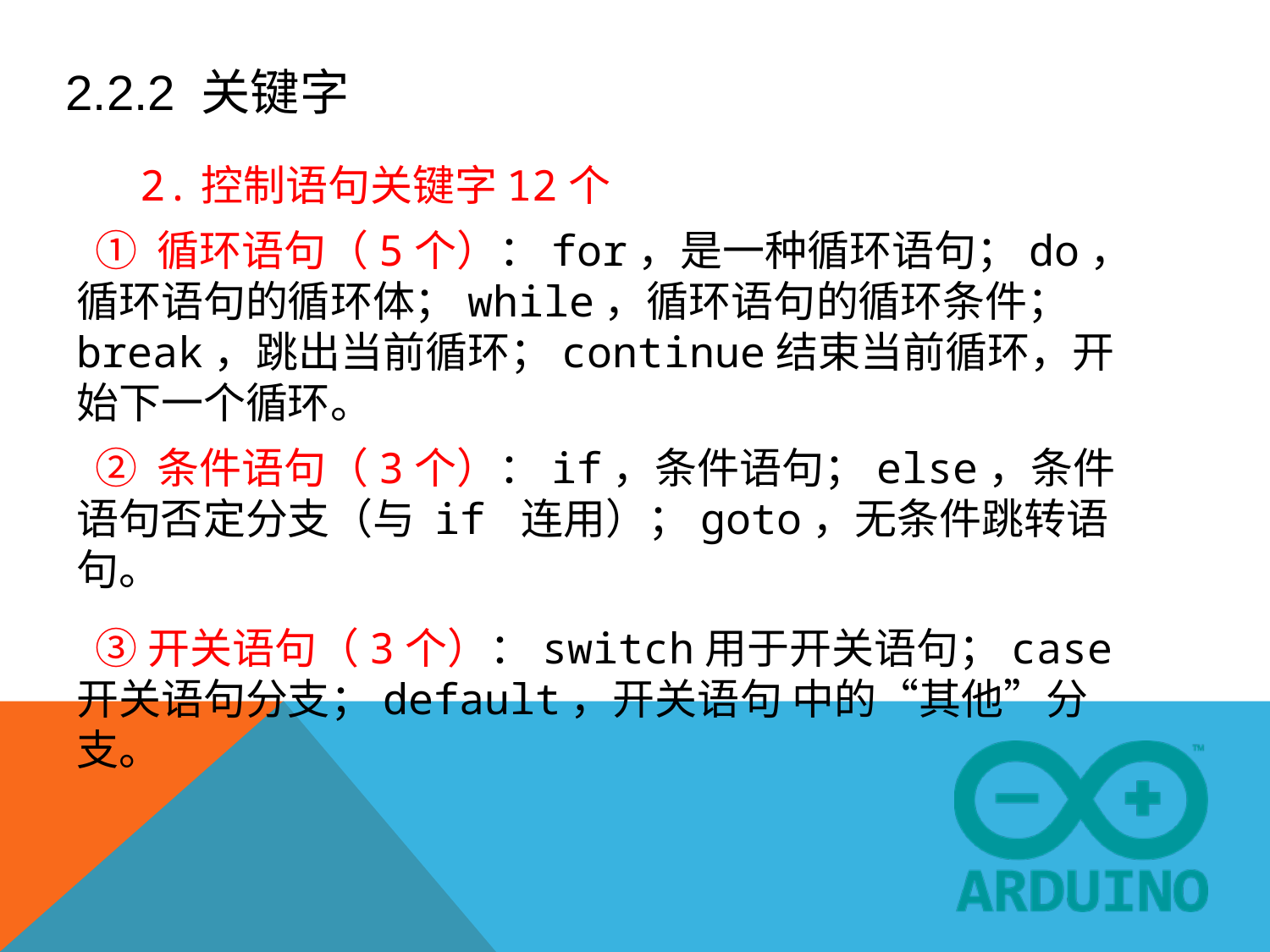

# 2.2.2 关键字
2.控制语句关键字12个
  ① 循环语句（5个）：for，是一种循环语句；do，循环语句的循环体；while，循环语句的循环条件；break，跳出当前循环；continue结束当前循环，开始下一个循环。
  ② 条件语句（3个）：if，条件语句；else，条件语句否定分支（与 if 连用）；goto，无条件跳转语句。
  ③开关语句（3个）：switch用于开关语句；case开关语句分支；default，开关语句 中的“其他”分支。